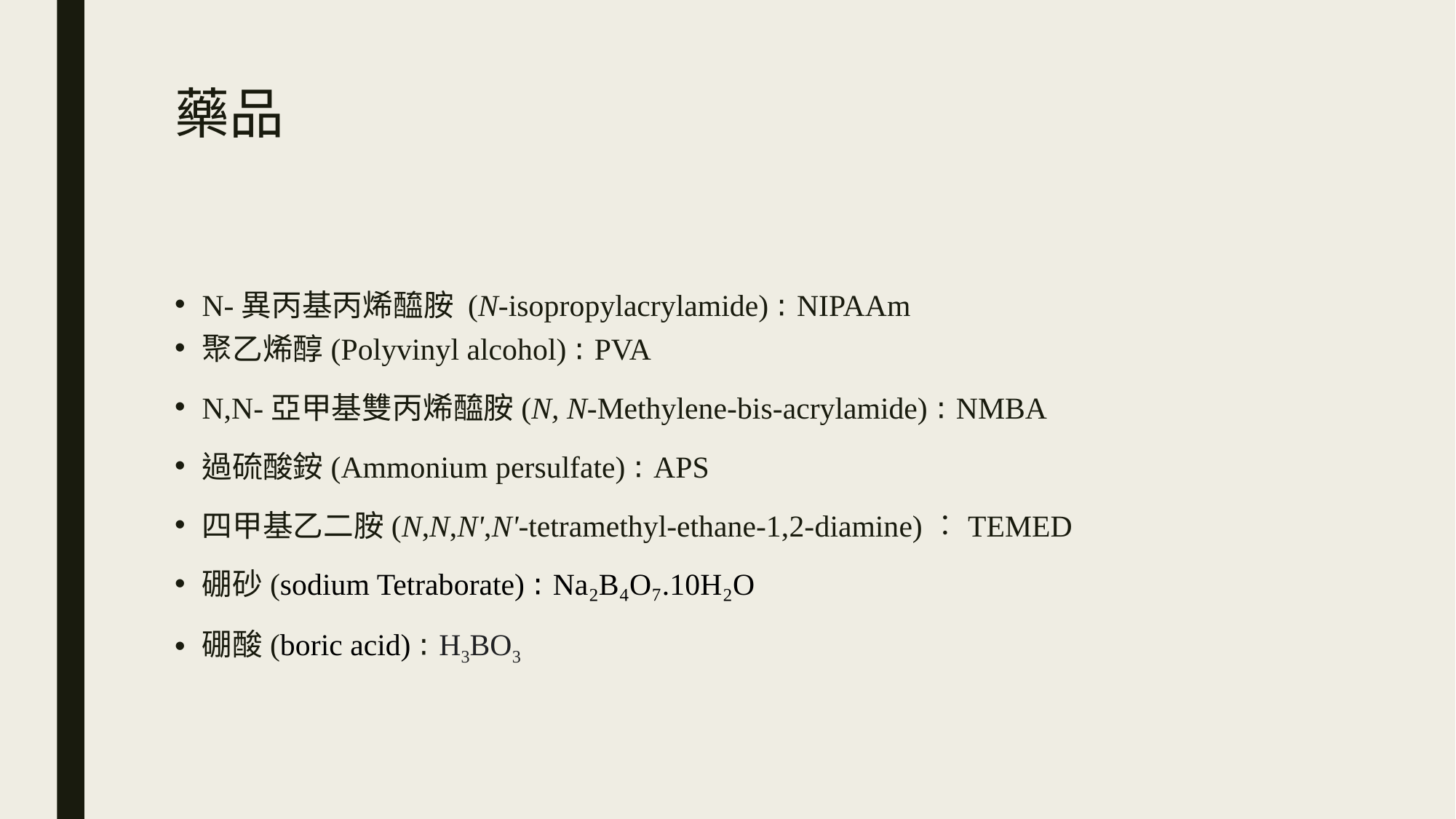

# 藥品
N-異丙基丙烯醯胺 (N-isopropylacrylamide) : NIPAAm
聚乙烯醇(Polyvinyl alcohol) : PVA
N,N-亞甲基雙丙烯醯胺(N, N-Methylene-bis-acrylamide) : NMBA
過硫酸銨(Ammonium persulfate) : APS
四甲基乙二胺(N,N,N',N'-tetramethyl-ethane-1,2-diamine)︰TEMED
硼砂(sodium Tetraborate) : Na₂B₄O₇.10H₂O
硼酸(boric acid) : H3BO3